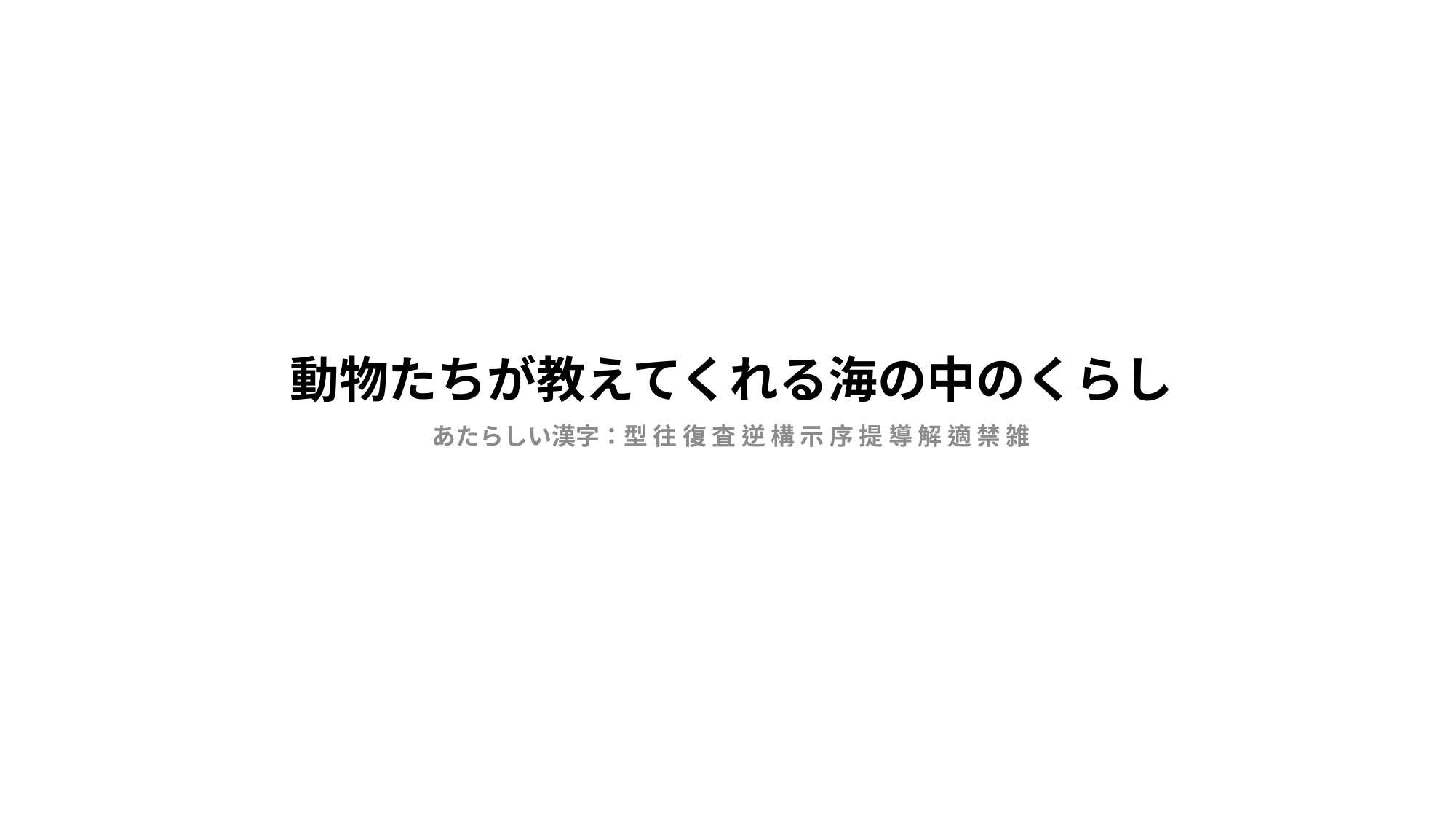

# 動物たちが教えてくれる海の中のくらし
あたらしい漢字：型 往 復 査 逆 構 示 序 提 導 解 適 禁 雑